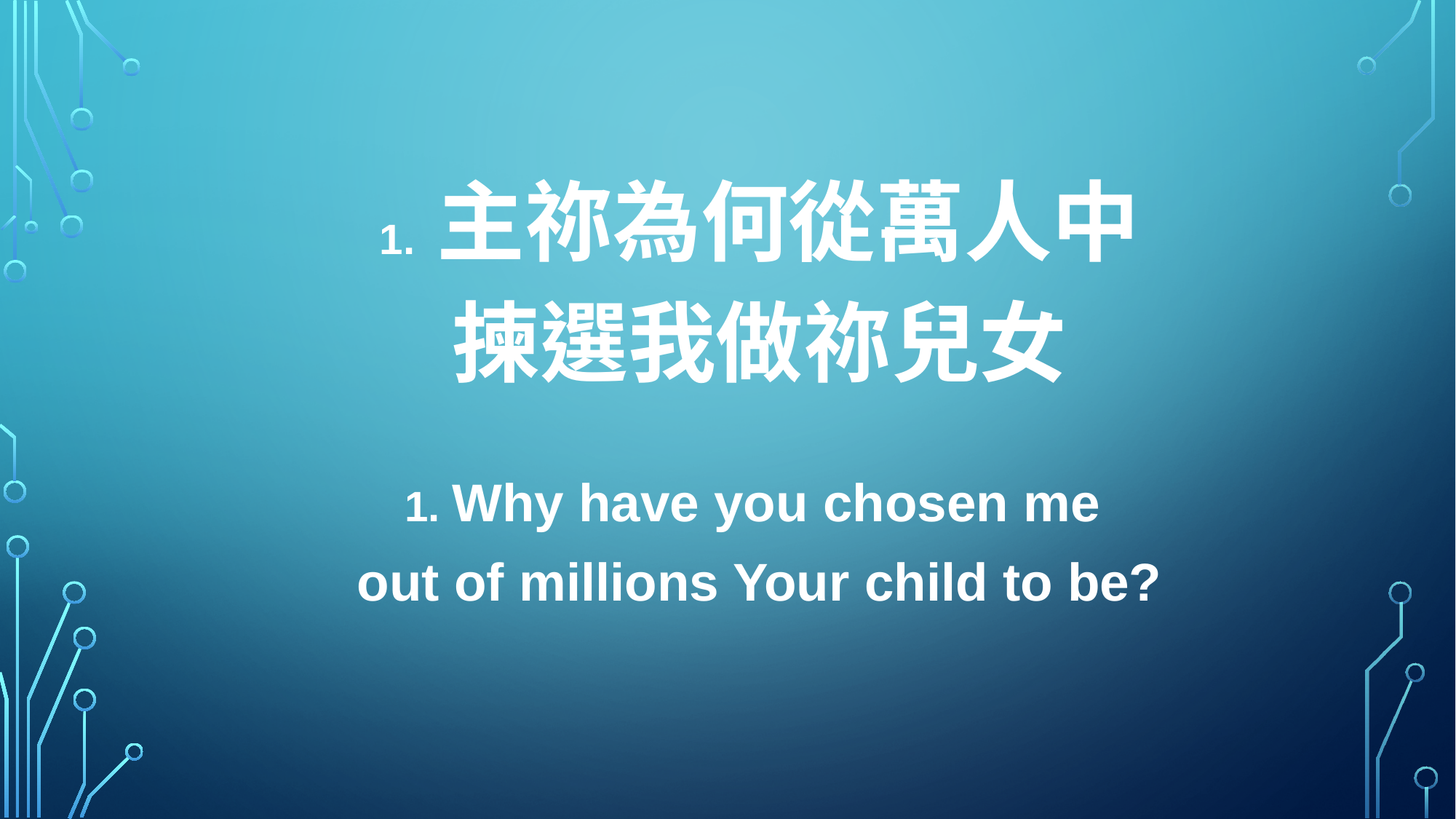

1. 主祢為何從萬人中
揀選我做祢兒女

1. Why have you chosen me
out of millions Your child to be?